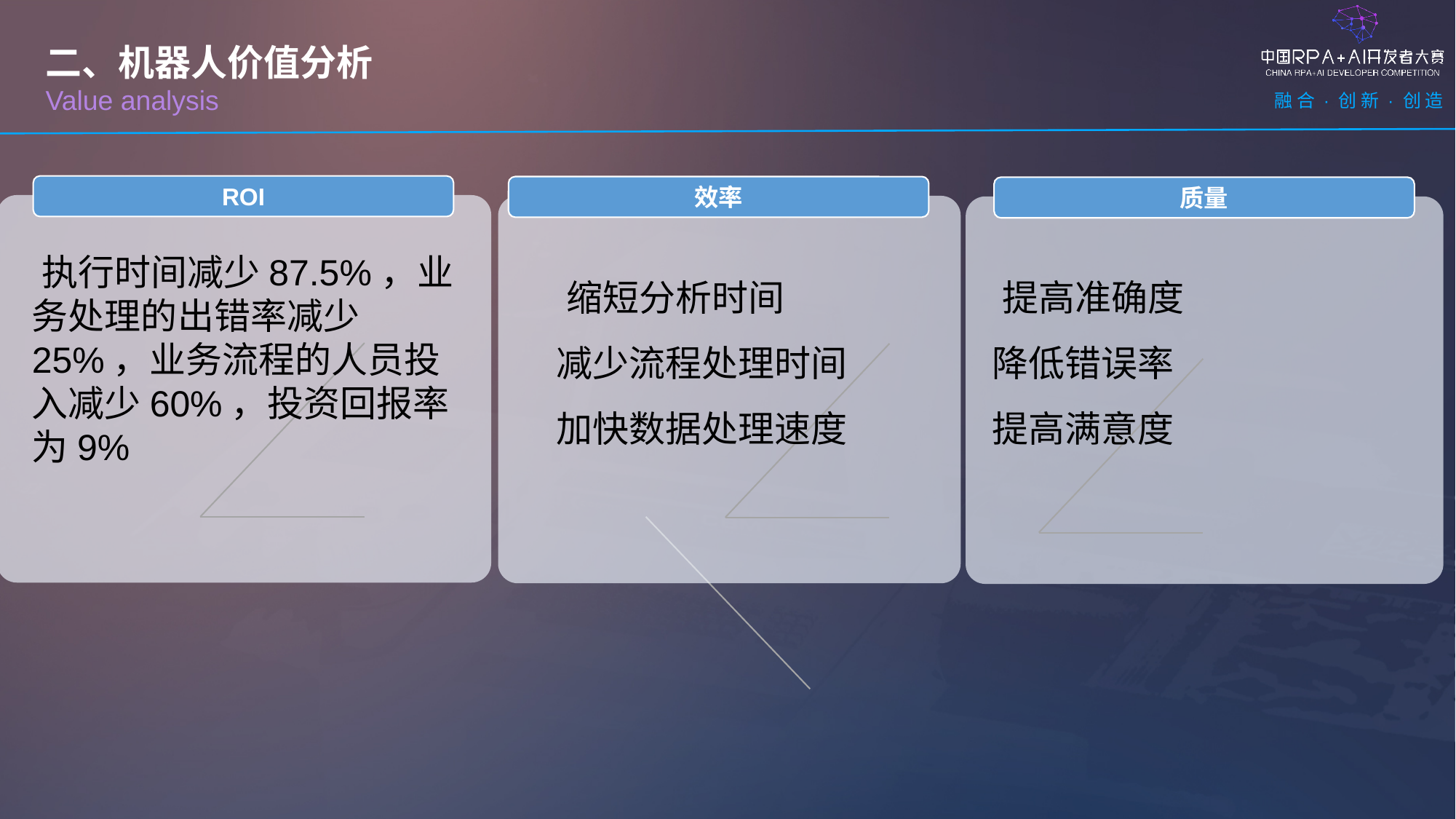

二、机器人价值分析
Value analysis

ROI
效率
质量

 执行时间减少87.5%，业务处理的出错率减少25%，业务流程的人员投入减少60%，投资回报率为9%
 提高准确度
降低错误率
提高满意度
 缩短分析时间
减少流程处理时间
加快数据处理速度